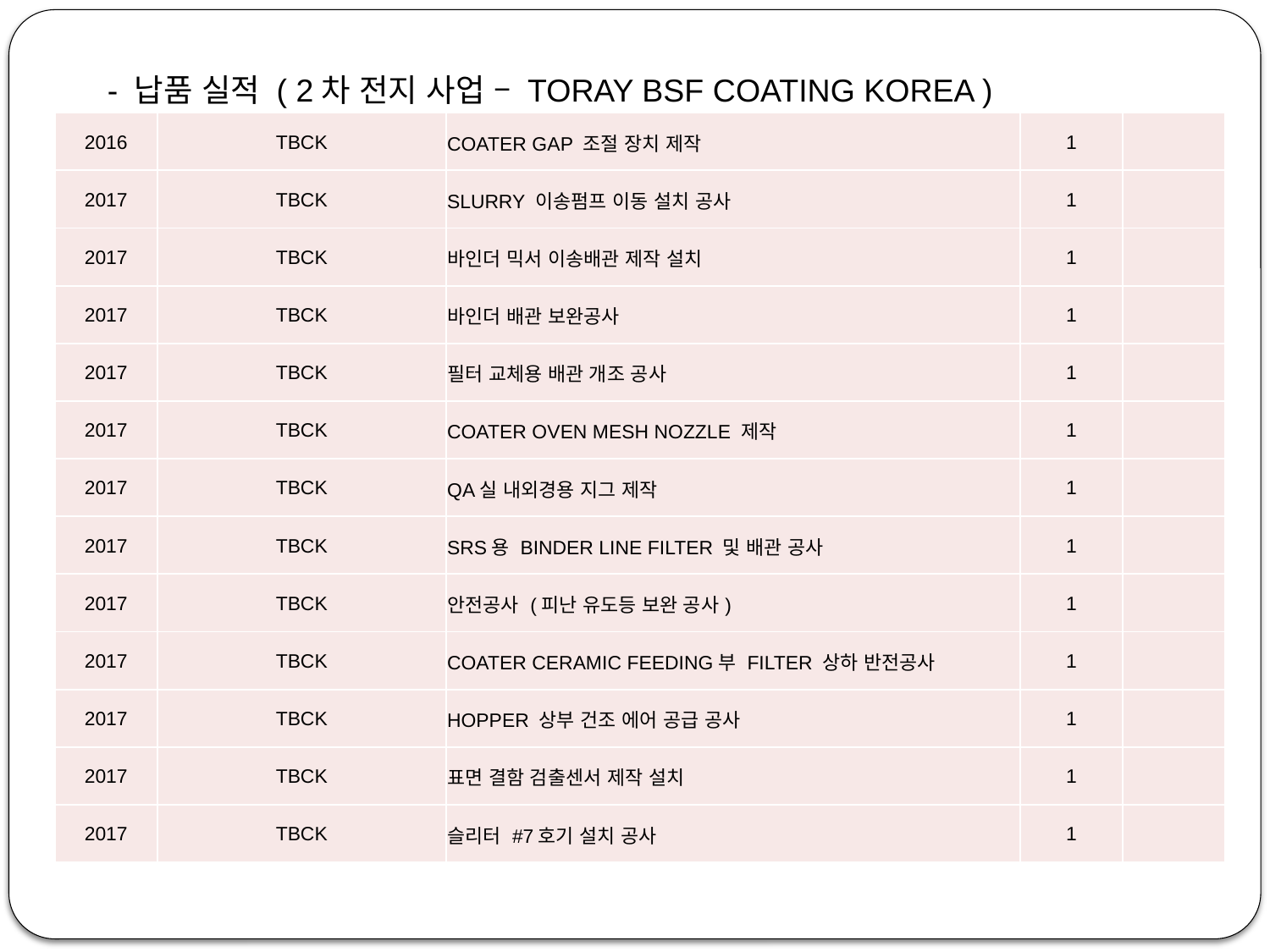

- 납품 실적 ( 2차 전지 사업 – TORAY BSF COATING KOREA )
| 2016 | TBCK | COATER GAP 조절 장치 제작 | 1 |  |
| --- | --- | --- | --- | --- |
| 2017 | TBCK | SLURRY 이송펌프 이동 설치 공사 | 1 |  |
| 2017 | TBCK | 바인더 믹서 이송배관 제작 설치 | 1 |  |
| 2017 | TBCK | 바인더 배관 보완공사 | 1 |  |
| 2017 | TBCK | 필터 교체용 배관 개조 공사 | 1 |  |
| 2017 | TBCK | COATER OVEN MESH NOZZLE 제작 | 1 |  |
| 2017 | TBCK | QA실 내외경용 지그 제작 | 1 |  |
| 2017 | TBCK | SRS용 BINDER LINE FILTER 및 배관 공사 | 1 |  |
| 2017 | TBCK | 안전공사 (피난 유도등 보완 공사) | 1 |  |
| 2017 | TBCK | COATER CERAMIC FEEDING부 FILTER 상하 반전공사 | 1 |  |
| 2017 | TBCK | HOPPER 상부 건조 에어 공급 공사 | 1 |  |
| 2017 | TBCK | 표면 결함 검출센서 제작 설치 | 1 |  |
| 2017 | TBCK | 슬리터 #7호기 설치 공사 | 1 |  |